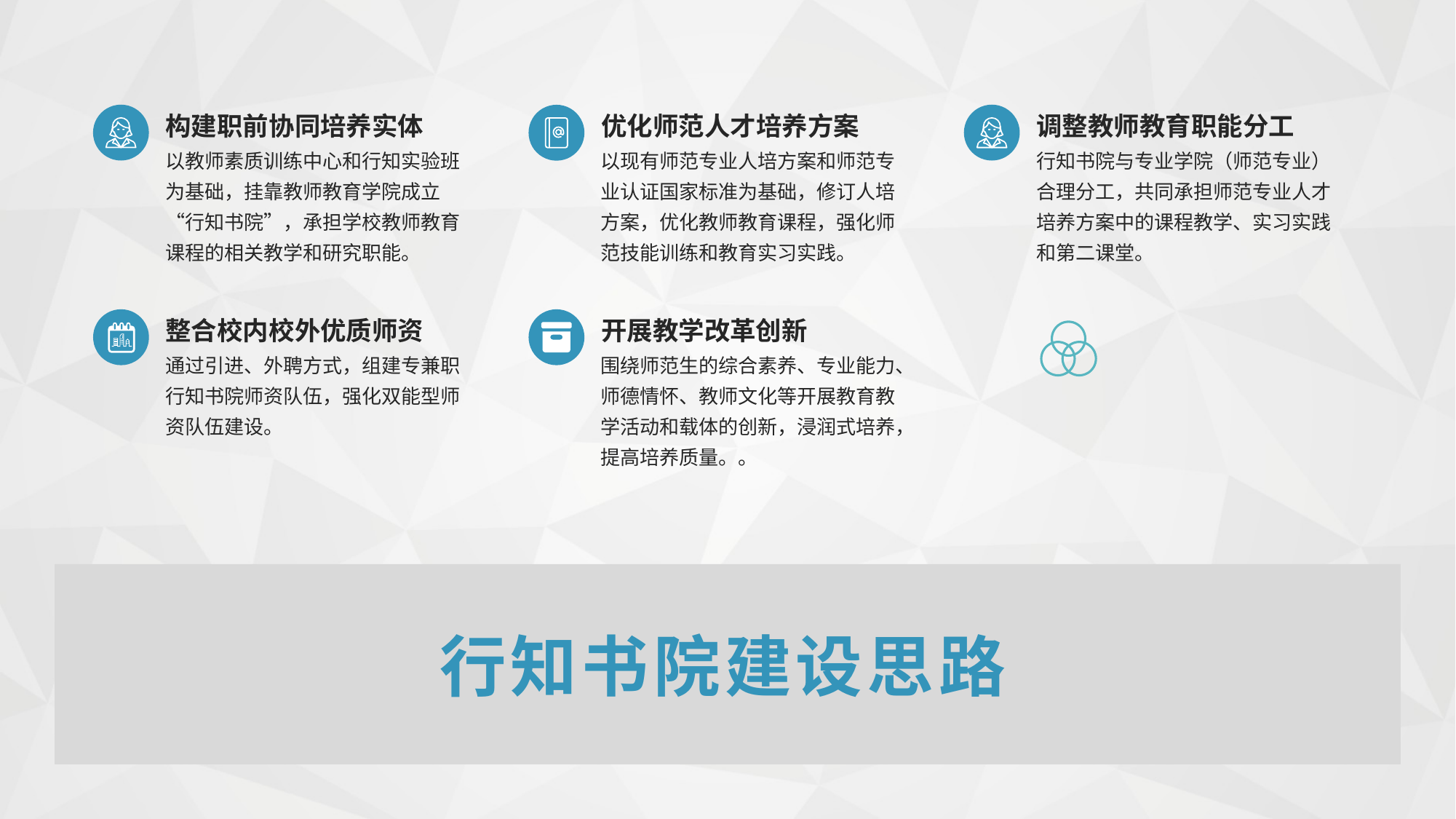

构建职前协同培养实体
优化师范人才培养方案

调整教师教育职能分工

以教师素质训练中心和行知实验班为基础，挂靠教师教育学院成立“行知书院”，承担学校教师教育课程的相关教学和研究职能。
以现有师范专业人培方案和师范专业认证国家标准为基础，修订人培方案，优化教师教育课程，强化师范技能训练和教育实习实践。
行知书院与专业学院（师范专业）合理分工，共同承担师范专业人才培养方案中的课程教学、实习实践和第二课堂。

整合校内校外优质师资
开展教学改革创新

通过引进、外聘方式，组建专兼职行知书院师资队伍，强化双能型师资队伍建设。
围绕师范生的综合素养、专业能力、师德情怀、教师文化等开展教育教学活动和载体的创新，浸润式培养，提高培养质量。。

行知书院建设思路